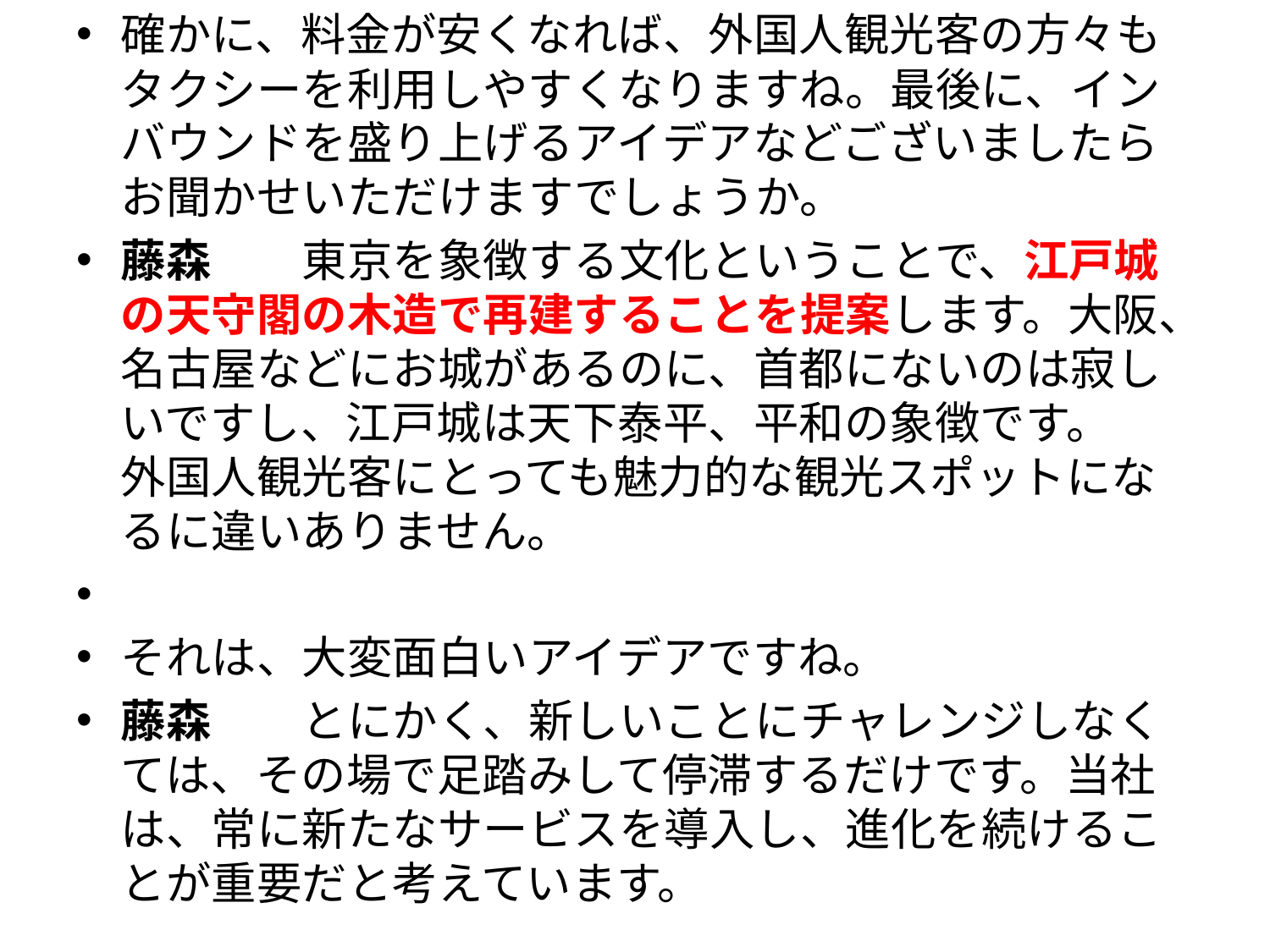

確かに、料金が安くなれば、外国人観光客の方々もタクシーを利用しやすくなりますね。最後に、インバウンドを盛り上げるアイデアなどございましたらお聞かせいただけますでしょうか。
藤森　　東京を象徴する文化ということで、江戸城の天守閣の木造で再建することを提案します。大阪、名古屋などにお城があるのに、首都にないのは寂しいですし、江戸城は天下泰平、平和の象徴です。
外国人観光客にとっても魅力的な観光スポットになるに違いありません。

それは、大変面白いアイデアですね。
藤森　　とにかく、新しいことにチャレンジしなくては、その場で足踏みして停滞するだけです。当社は、常に新たなサービスを導入し、進化を続けることが重要だと考えています。